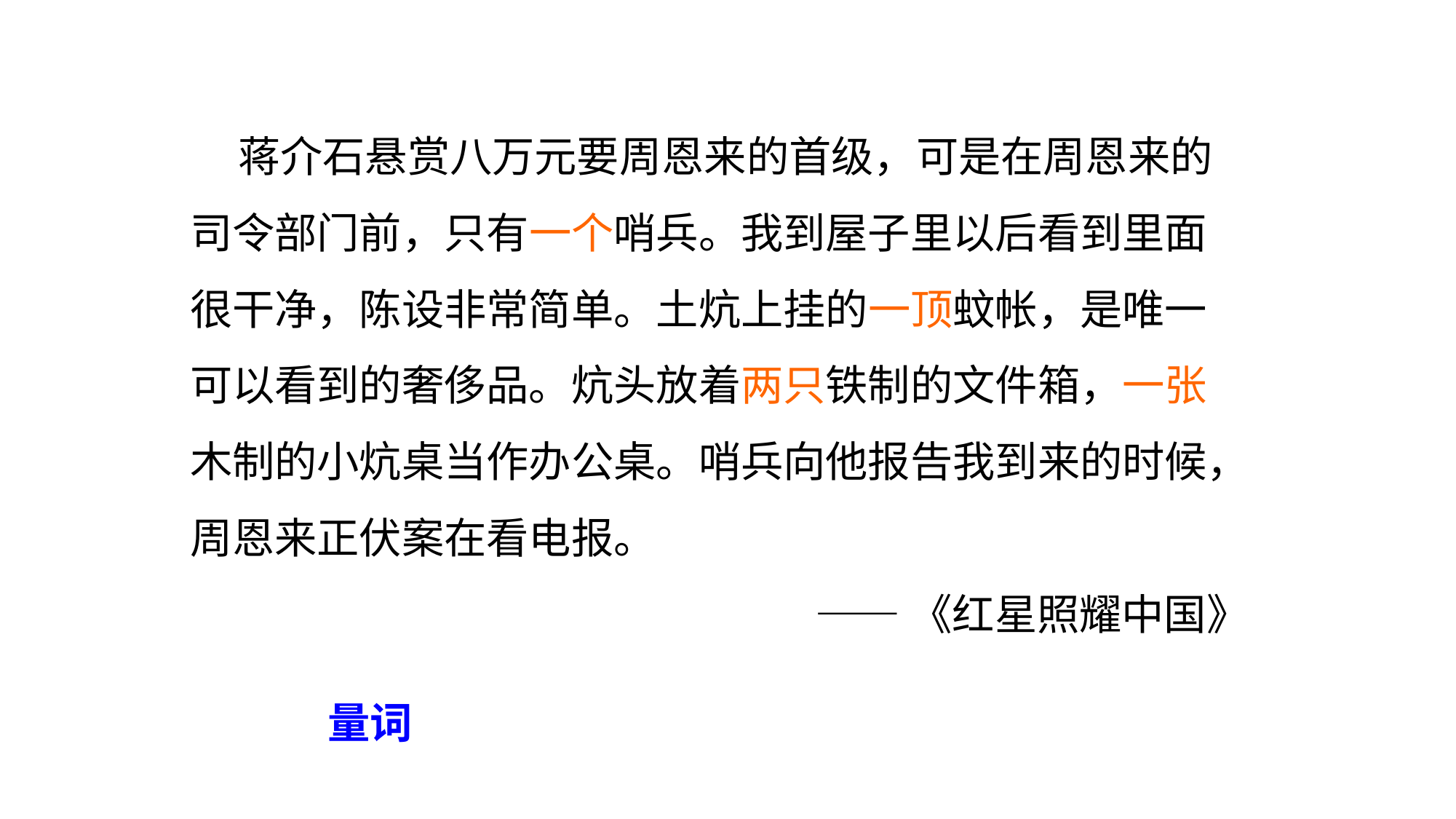

蒋介石悬赏八万元要周恩来的首级，可是在周恩来的司令部门前，只有一个哨兵。我到屋子里以后看到里面很干净，陈设非常简单。土炕上挂的一顶蚊帐，是唯一可以看到的奢侈品。炕头放着两只铁制的文件箱，一张木制的小炕桌当作办公桌。哨兵向他报告我到来的时候，周恩来正伏案在看电报。
                     ——《红星照耀中国》
    量词